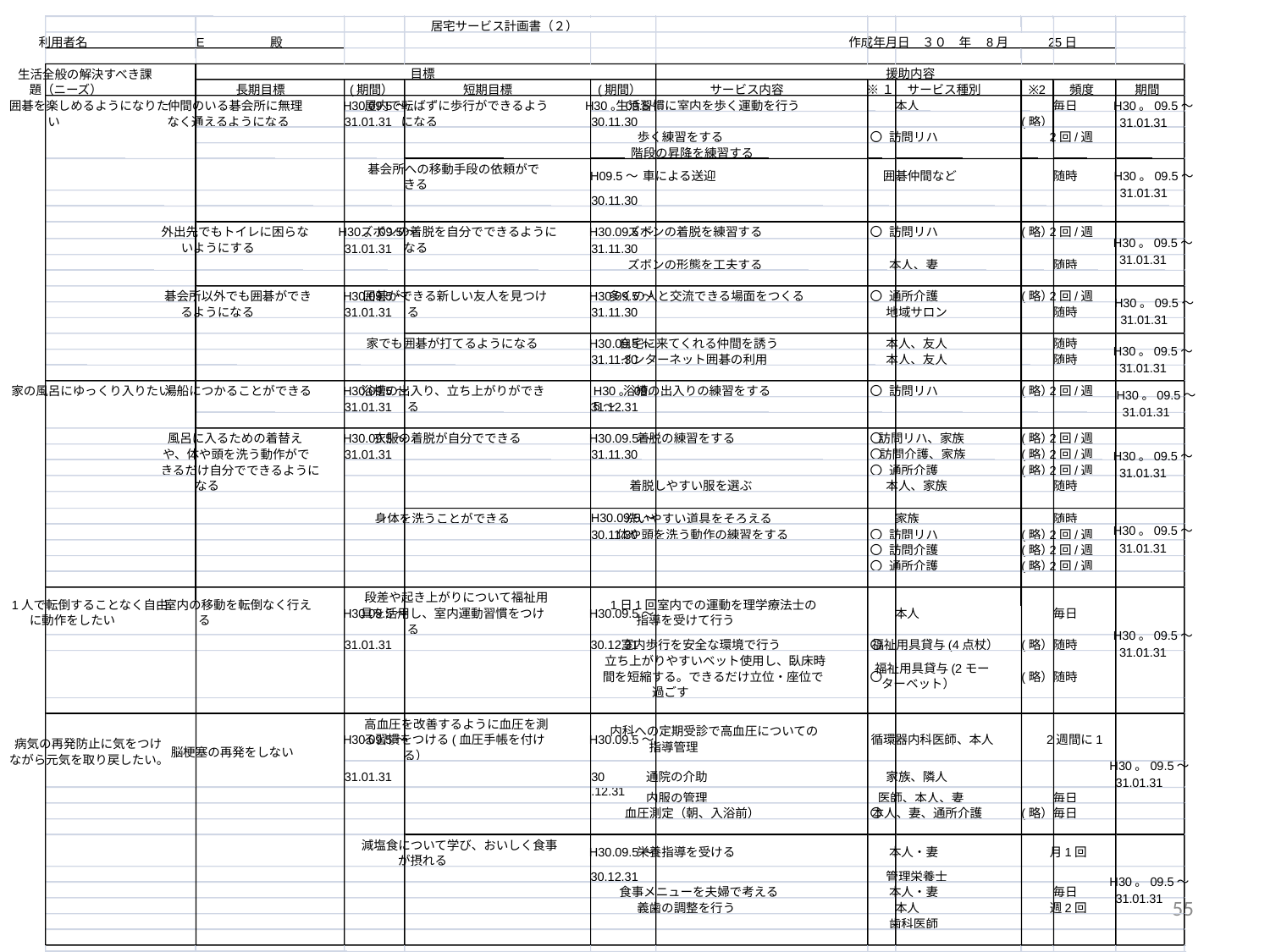

居宅サービス計画書（２）

目標
援助内容
生活全般の解決すべき課

題（ニーズ）

囲碁を楽しめるようになりた
仲間のいる碁会所に無理
屋内で転ばずに歩行ができるよう

い
なく通えるようになる
になる

外出先でもトイレに困らな
ズボンの着脱を自分でできるように
いようにする
なる
碁会所以外でも囲碁ができ
囲碁ができる新しい友人を見つけ
るようになる
る
家の風呂にゆっくり入りたい
湯船につかることができる
浴槽の出入り、立ち上がりができ
る
風呂に入るための着替え
や、体や頭を洗う動作がで
きるだけ自分でできるように
なる
病気の再発防止に気をつけ
脳梗塞の再発をしない
ながら元気を取り戻したい。
歯科医師
※１「保険給付対象か否かの区分」について、保険給付対象内サービスについては○印を付ける。
※２「当該サービス提供を行う事業所」について記入する。

利用者名
E
　　　　　　　殿
作成年月日　３０　年　8月　　　25日
長期目標
(期間）
短期目標
(期間）
サービス内容
※１
サービス種別
※2
頻度
期間
H30.09.5～
H30。09.5~
生活習慣に室内を歩く運動を行う
本人
毎日
31.01.31
30.11.30
(略）
歩く練習をする
〇
訪問リハ
2回/週
階段の昇降を練習する
碁会所への移動手段の依頼がで
H09.5～
車による送迎
囲碁仲間など
随時
きる
30.11.30
H30。09.5～
H30.09.5～
ズボンの着脱を練習する
〇
訪問リハ
(略）
2回/週
31.01.31
31.11.30
ズボンの形態を工夫する
本人、妻
随時
H30.09.5～
H30.09.5～
多くの人と交流できる場面をつくる
〇
通所介護
(略）
2回/週
31.01.31
31.11.30
地域サロン
随時
家でも囲碁が打てるようになる
H30.09.5～
自宅に来てくれる仲間を誘う
本人、友人
随時
31.11.30
インターネット囲碁の利用
本人、友人
随時
H30.09.5～
H30。09.5～
浴槽の出入りの練習をする
〇
訪問リハ
(略）
2回/週
31.01.31
31.12.31
H30.09.5～
衣服の着脱が自分でできる
H30.09.5～
着脱の練習をする
〇
訪問リハ、家族
(略）
2回/週
31.01.31
31.11.30
〇
訪問介護、家族
(略）
2回/週
〇
通所介護
(略）
2回/週
着脱しやすい服を選ぶ
本人、家族
随時
H30.09.5～
身体を洗うことができる
洗いやすい道具をそろえる
家族
随時
30.11.30
体や頭を洗う動作の練習をする
〇
訪問リハ
(略）
2回/週
〇
訪問介護
(略）
2回/週
〇
通所介護
(略）
2回/週
段差や起き上がりについて福祉用
1人で転倒することなく自由
室内の移動を転倒なく行え
1日1回室内での運動を理学療法士の
H30.09.5～
具を活用し、室内運動習慣をつけ
H30.09.5～
本人
毎日
に動作をしたい
る
指導を受けて行う
る
31.01.31
30.12.31
室内歩行を安全な環境で行う
〇
福祉用具貸与(4点杖）
(略）
随時
立ち上がりやすいベット使用し、臥床時
福祉用具貸与(2モー
間を短縮する。できるだけ立位・座位で
〇
(略）
随時
ターベット）
過ごす
高血圧を改善するように血圧を測
内科への定期受診で高血圧についての
H30.09.5～
る習慣をつける(血圧手帳を付け
H30.09.5～
循環器内科医師、本人
2週間に1
指導管理
る）
31.01.31
30
.12.31
通院の介助
家族、隣人
内服の管理
医師、本人、妻
毎日
血圧測定（朝、入浴前）
〇
本人、妻、通所介護
(略）
毎日
減塩食について学び、おいしく食事
H30.09.5～
栄養指導を受ける
本人・妻
月1回
が摂れる
30.12.31
管理栄養士
食事メニューを夫婦で考える
本人・妻
毎日
義歯の調整を行う
本人
週2回

H30。09.5～
31.01.31
H30。09.5～
31.01.31
H30。09.5～
31.01.31
H30。09.5～
31.01.31
H30。09.5～
31.01.31
H30。09.5～
31.01.31
H30。09.5～
31.01.31
H30。09.5～
31.01.31
H30。09.5～
31.01.31
H30。09.5～
31.01.31
H30。09.5～
55
31.01.31